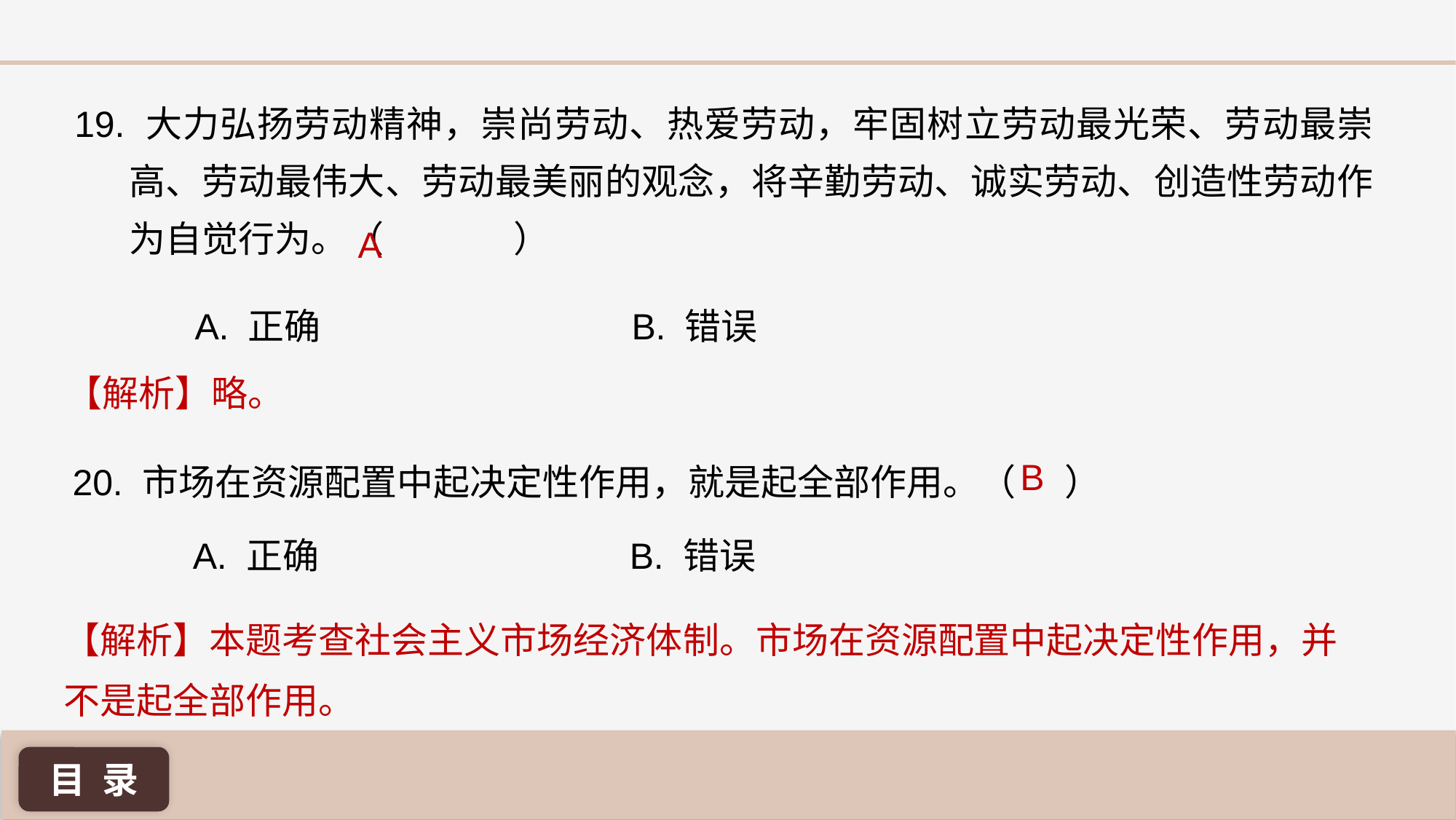

19. 大力弘扬劳动精神，崇尚劳动、热爱劳动，牢固树立劳动最光荣、劳动最崇高、劳动最伟大、劳动最美丽的观念，将辛勤劳动、诚实劳动、创造性劳动作为自觉行为。（	       ）
A
A. 正确 			B. 错误
【解析】略。
B
20. 市场在资源配置中起决定性作用，就是起全部作用。（      ）
A. 正确 			B. 错误
【解析】本题考查社会主义市场经济体制。市场在资源配置中起决定性作用，并不是起全部作用。